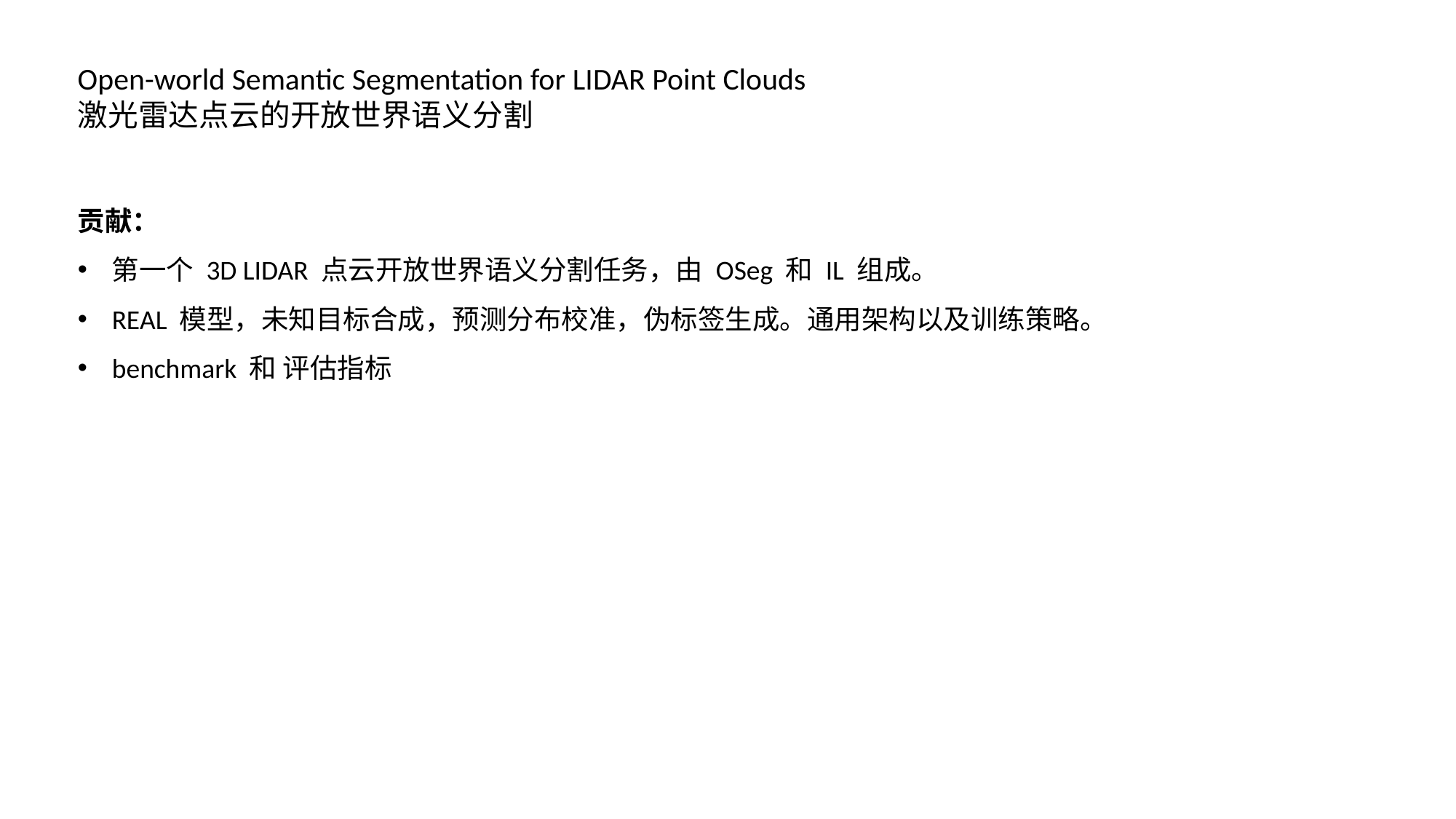

Open-world Semantic Segmentation for LIDAR Point Clouds
激光雷达点云的开放世界语义分割
贡献：
第一个 3D LIDAR 点云开放世界语义分割任务，由 OSeg 和 IL 组成。
REAL 模型，未知目标合成，预测分布校准，伪标签生成。通用架构以及训练策略。
benchmark 和 评估指标